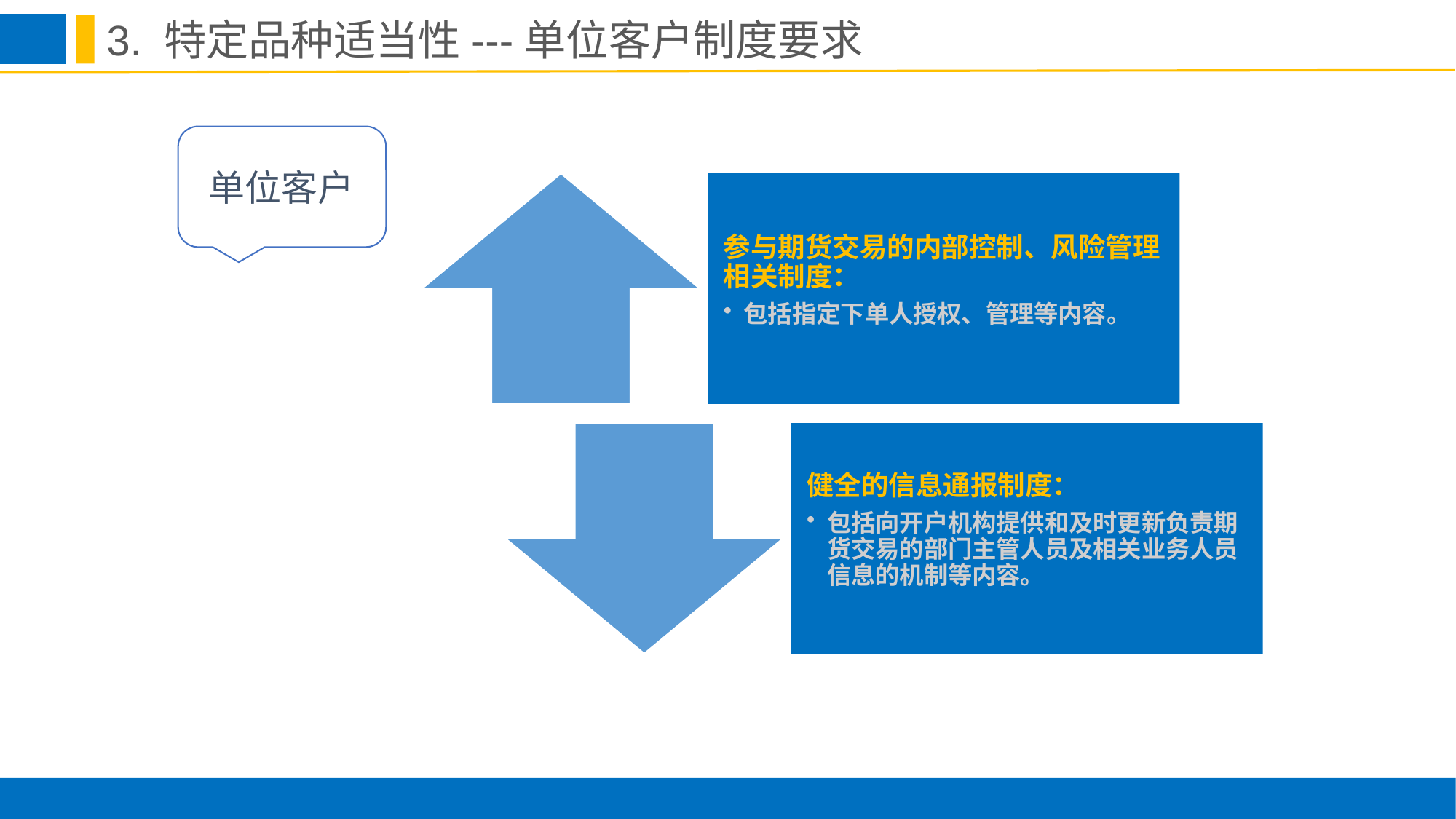

3. 特定品种适当性---单位客户制度要求

单位客户
参与期货交易的内部控制、风险管理相关制度：
包括指定下单人授权、管理等内容。
健全的信息通报制度：
包括向开户机构提供和及时更新负责期货交易的部门主管人员及相关业务人员信息的机制等内容。